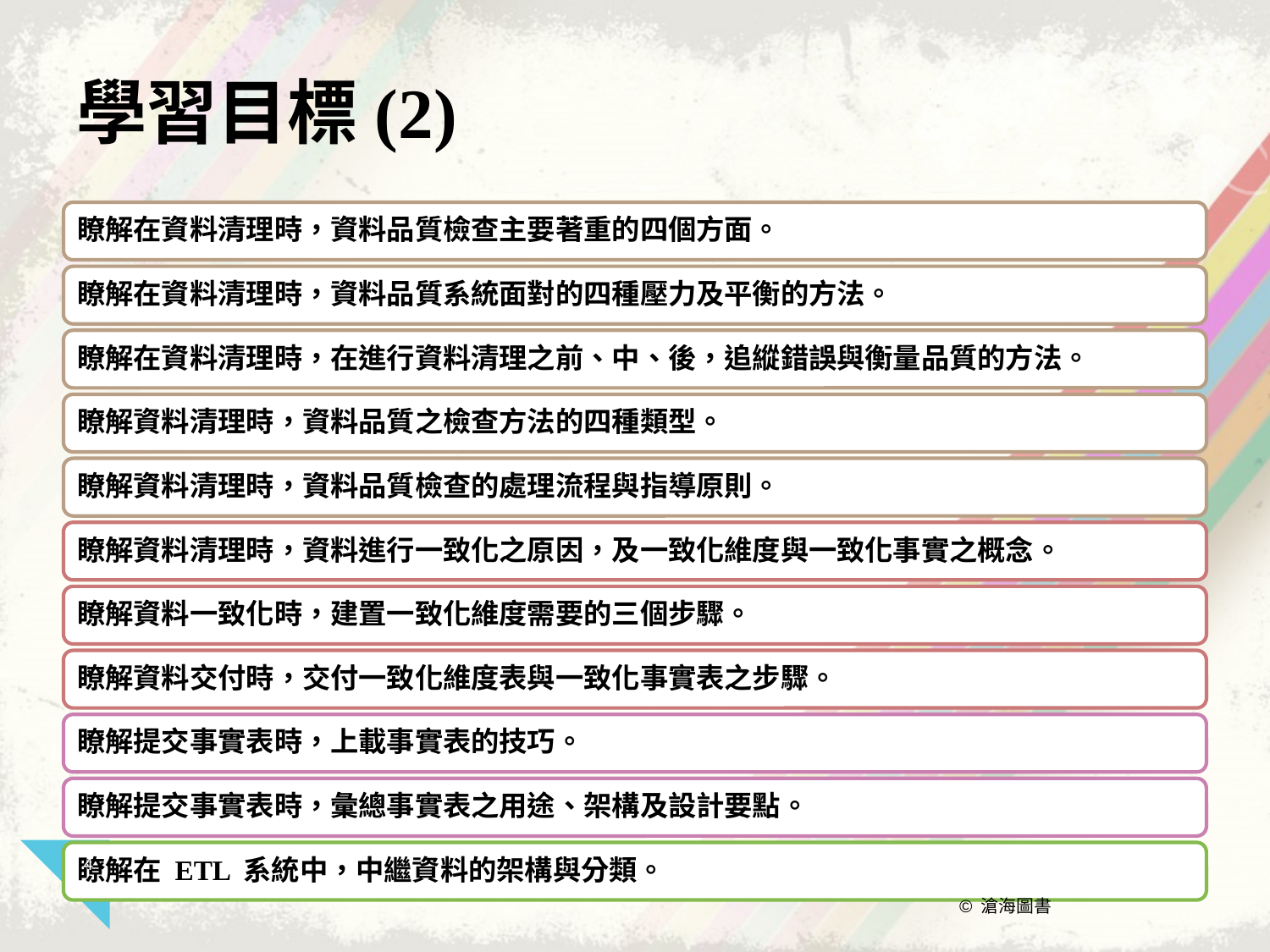

# 學習目標(2)
瞭解在資料清理時，資料品質檢查主要著重的四個方面。
瞭解在資料清理時，資料品質系統面對的四種壓力及平衡的方法。
瞭解在資料清理時，在進行資料清理之前、中、後，追縱錯誤與衡量品質的方法。
瞭解資料清理時，資料品質之檢查方法的四種類型。
瞭解資料清理時，資料品質檢查的處理流程與指導原則。
瞭解資料清理時，資料進行一致化之原因，及一致化維度與一致化事實之概念。
瞭解資料一致化時，建置一致化維度需要的三個步驟。
瞭解資料交付時，交付一致化維度表與一致化事實表之步驟。
瞭解提交事實表時，上載事實表的技巧。
瞭解提交事實表時，彙總事實表之用途、架構及設計要點。
瞭解在 ETL 系統中，中繼資料的架構與分類。
4
© 滄海圖書